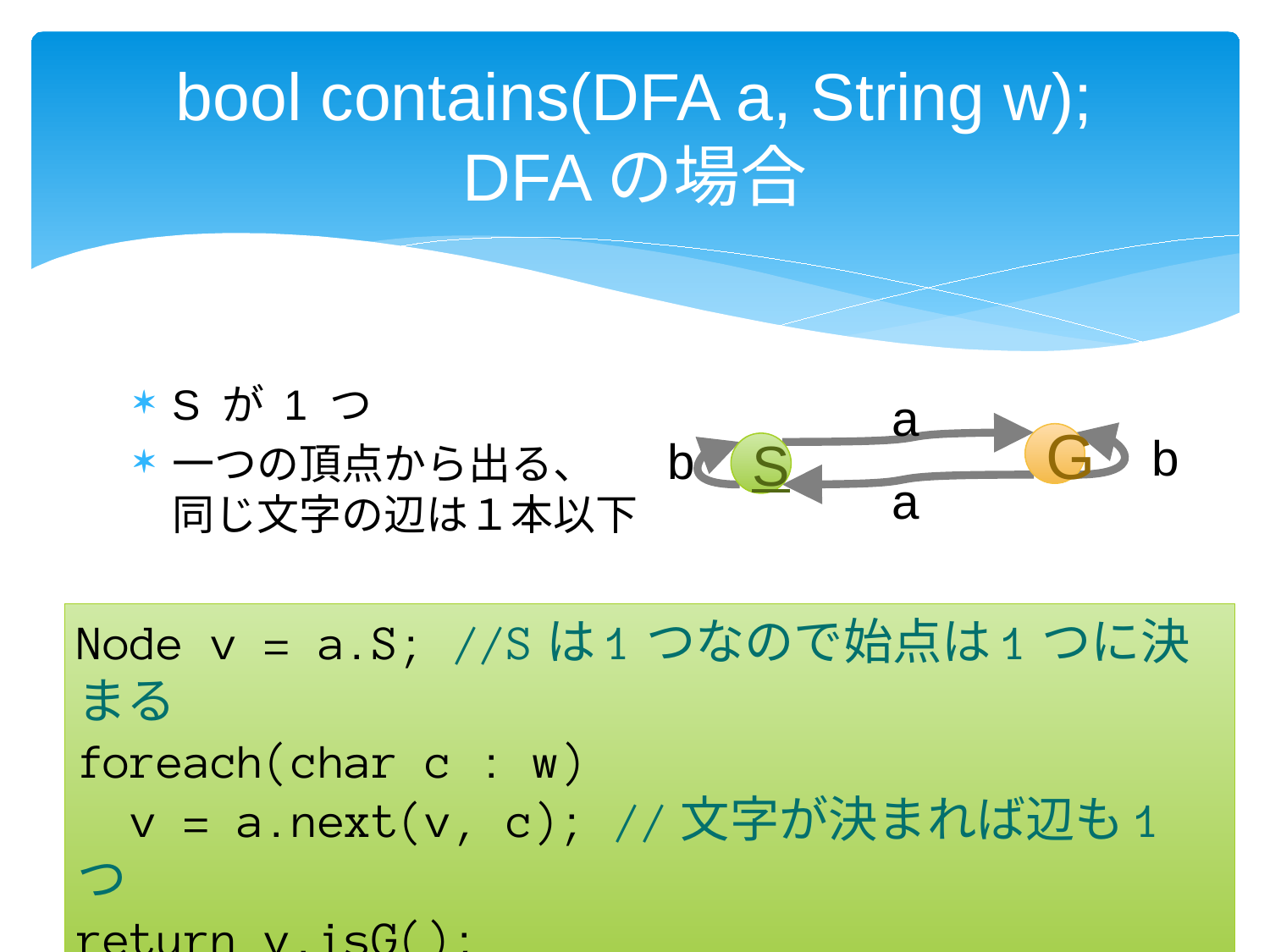

# bool contains(DFA a, String w); DFAの場合
S が 1 つ
一つの頂点から出る、
同じ文字の辺は１本以下
a
b
b
G
S
a
Node v = a.S; //Sは1つなので始点は1つに決まる
foreach(char c : w)
  v = a.next(v, c); //文字が決まれば辺も1つ
return v.isG();